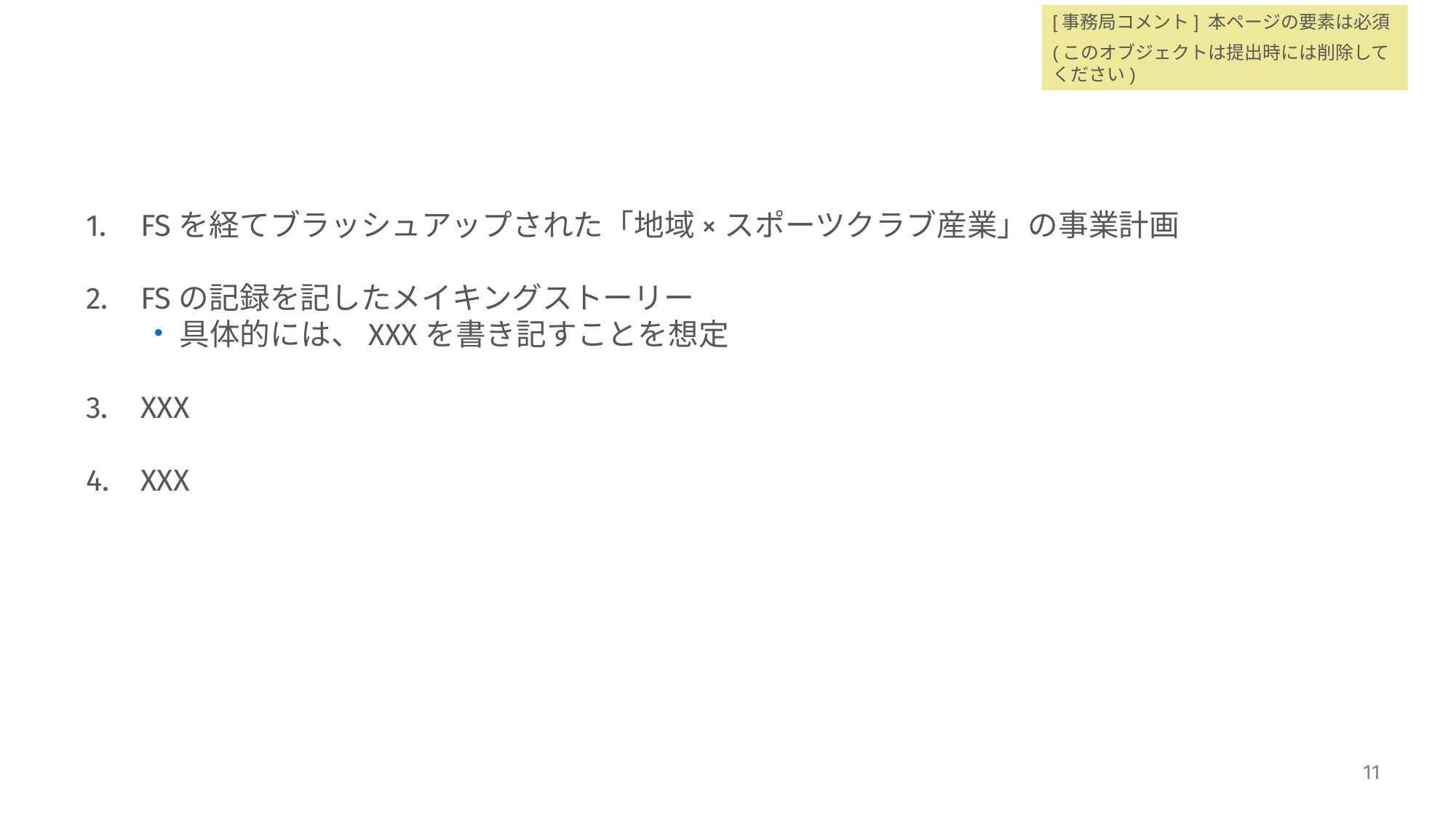

[事務局コメント] 本ページの要素は必須
(このオブジェクトは提出時には削除してください)
# 6.期待成果物
FSを経てブラッシュアップされた「地域×スポーツクラブ産業」の事業計画
FSの記録を記したメイキングストーリー
具体的には、XXXを書き記すことを想定

XXX

XXX